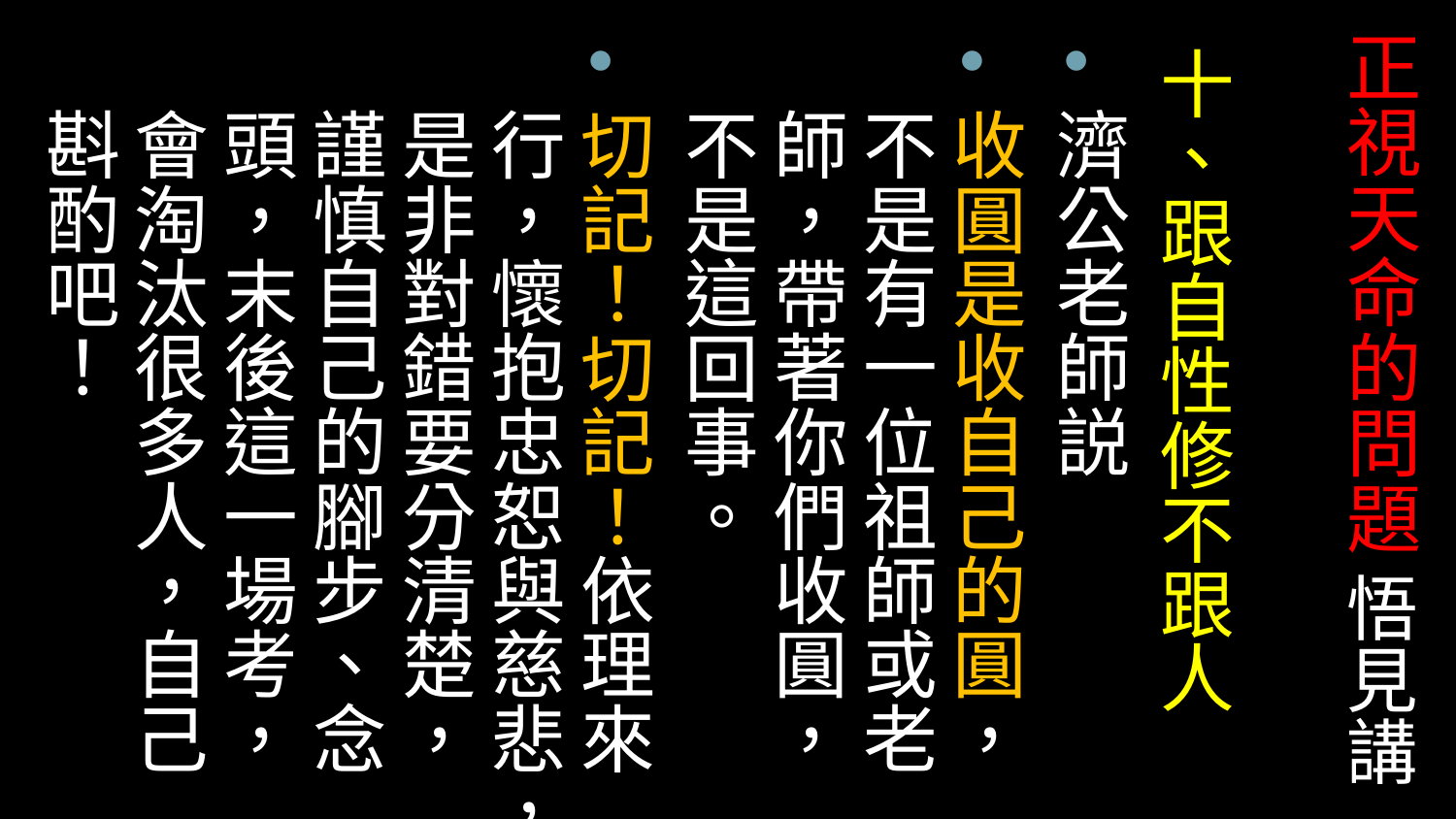

# 正視天命的問題 悟見講
十、跟自性修不跟人
濟公老師説
收圓是收自己的圓，不是有一位祖師或老師，帶著你們收圓，不是這回事。
切記！切記！依理來行，懷抱忠恕與慈悲，是非對錯要分清楚，謹慎自己的腳步、念頭，末後這一場考，會淘汰很多人，自己斟酌吧！